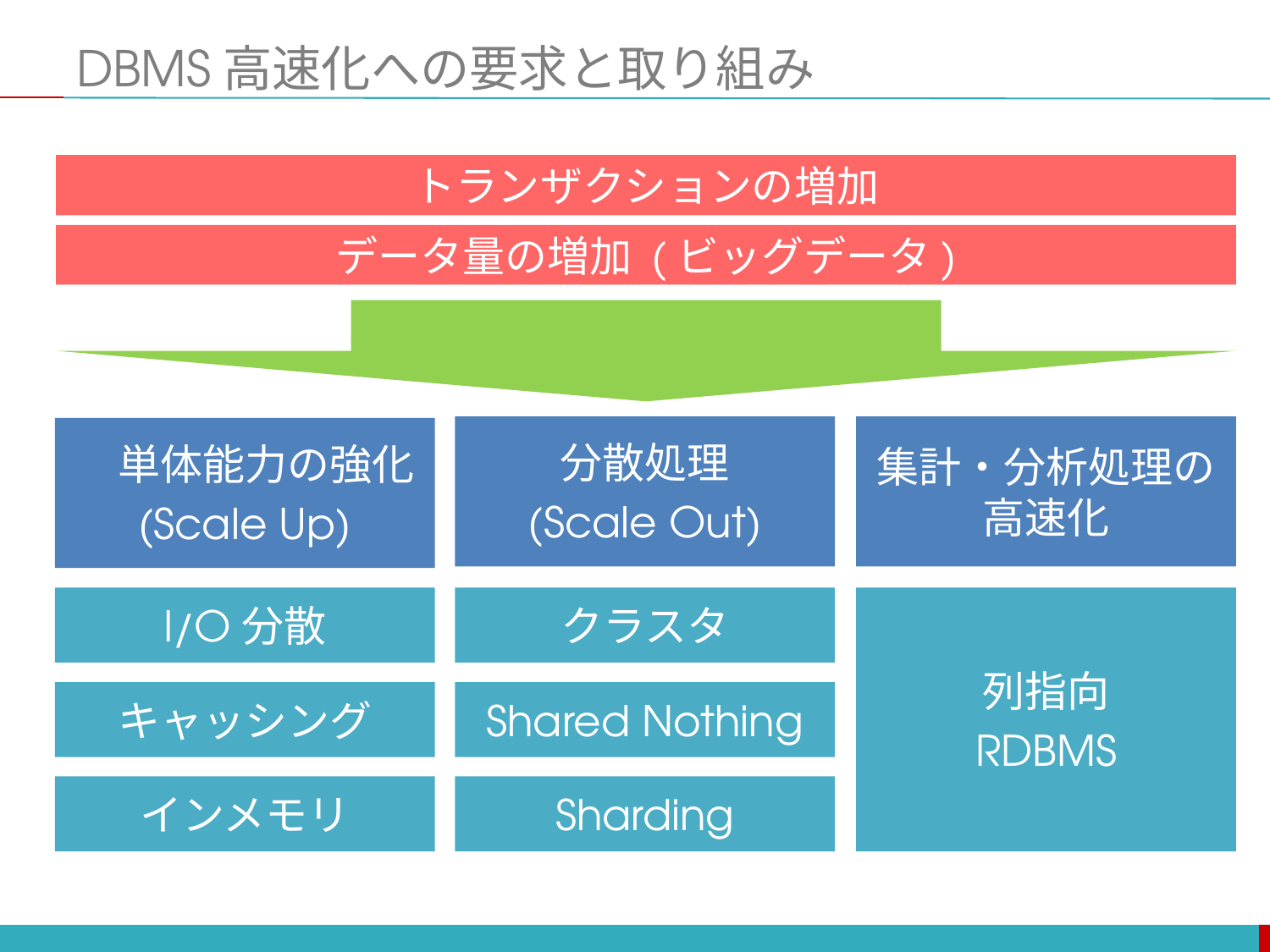

# DBMS高速化への要求と取り組み
トランザクションの増加
データ量の増加 (ビッグデータ)

分散処理
(Scale Out)
集計・分析処理の高速化
　単体能力の強化
(Scale Up)
I/O分散
クラスタ
列指向
RDBMS
キャッシング
Shared Nothing
インメモリ
Sharding